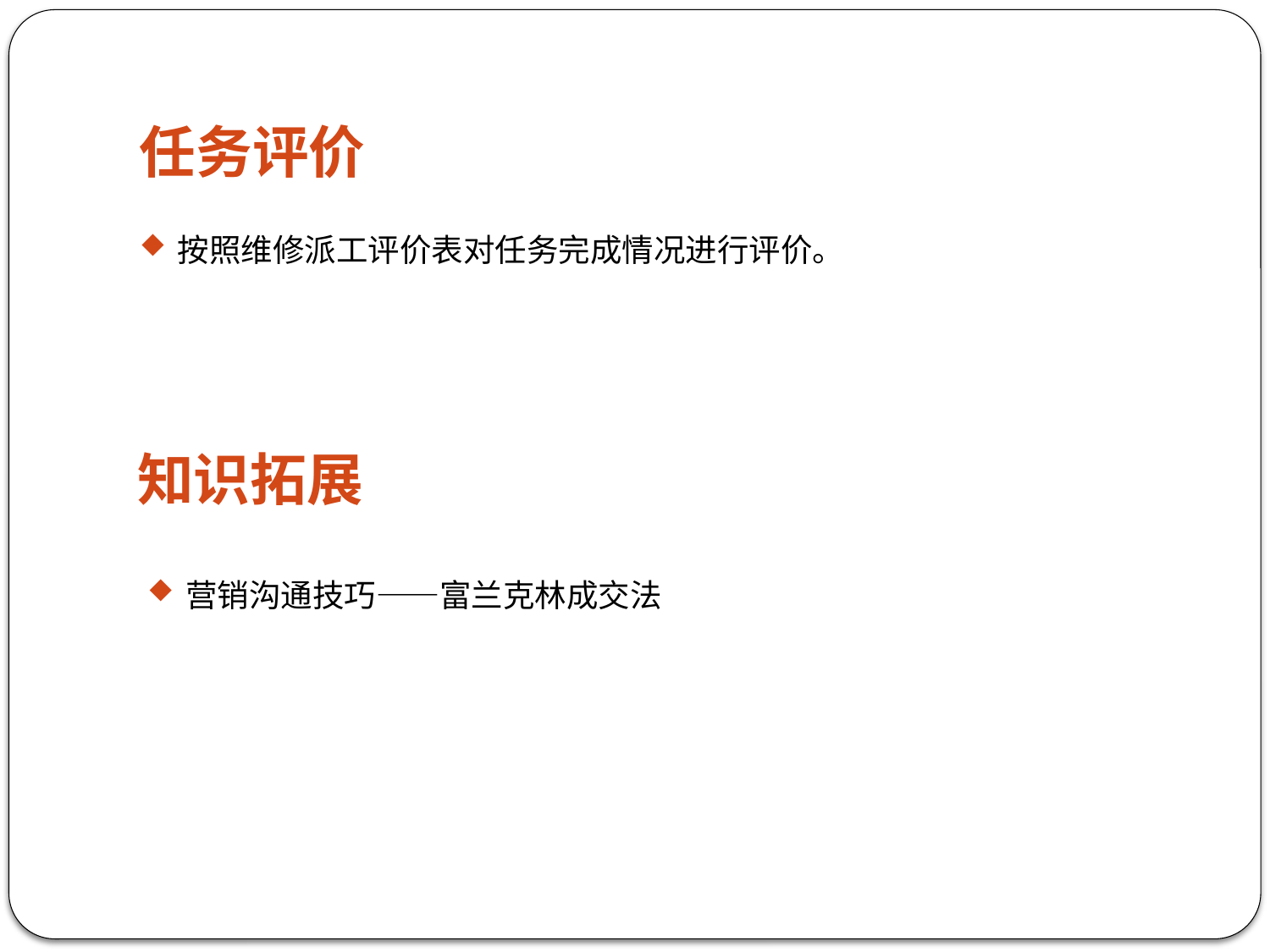

# 任务评价
按照维修派工评价表对任务完成情况进行评价。
知识拓展
营销沟通技巧——富兰克林成交法